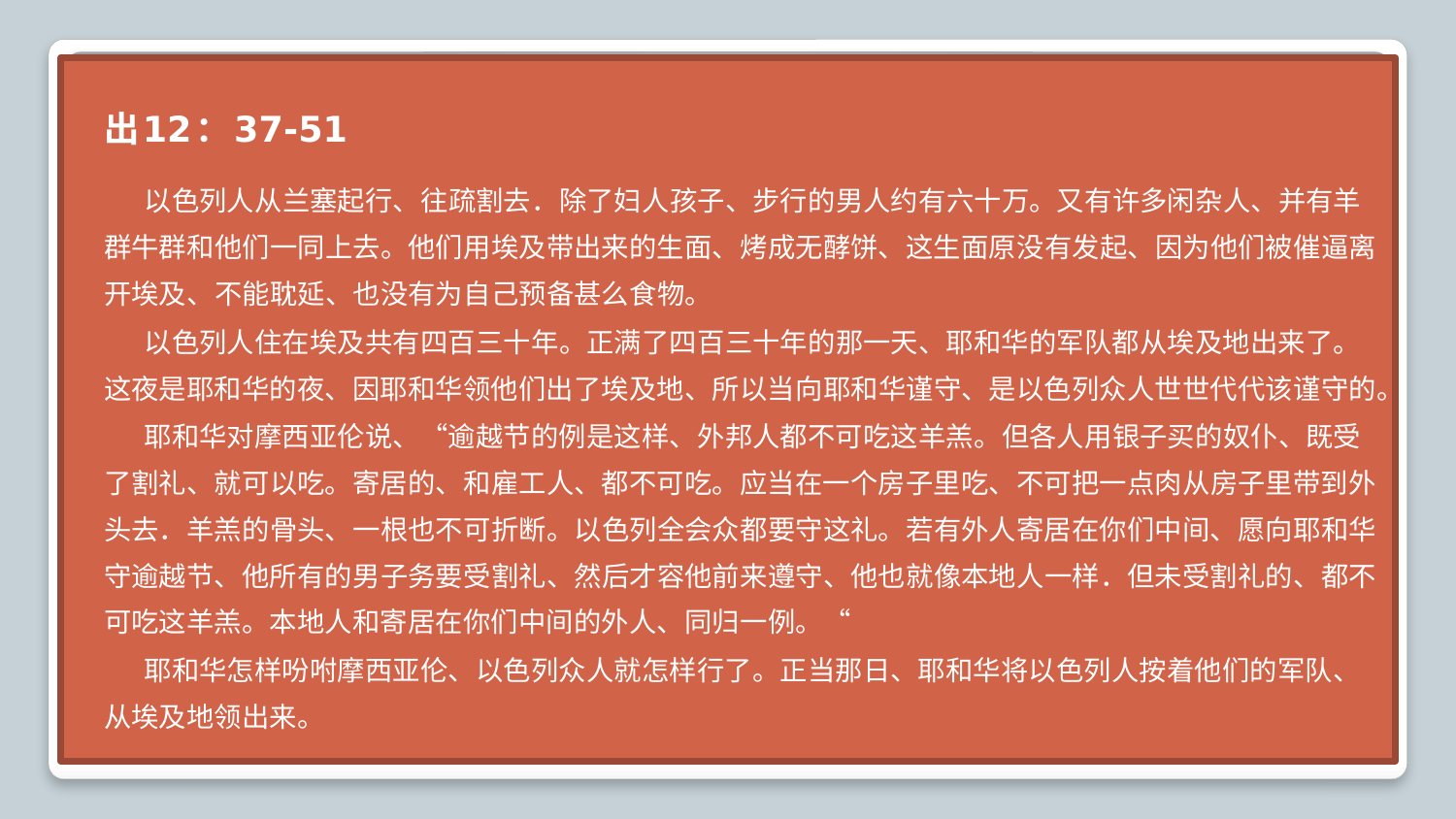

出12：37-51

      以色列人从兰塞起行、往疏割去．除了妇人孩子、步行的男人约有六十万。又有许多闲杂人、并有羊群牛群和他们一同上去。他们用埃及带出来的生面、烤成无酵饼、这生面原没有发起、因为他们被催逼离开埃及、不能耽延、也没有为自己预备甚么食物。
      以色列人住在埃及共有四百三十年。正满了四百三十年的那一天、耶和华的军队都从埃及地出来了。这夜是耶和华的夜、因耶和华领他们出了埃及地、所以当向耶和华谨守、是以色列众人世世代代该谨守的。
      耶和华对摩西亚伦说、“逾越节的例是这样、外邦人都不可吃这羊羔。但各人用银子买的奴仆、既受了割礼、就可以吃。寄居的、和雇工人、都不可吃。应当在一个房子里吃、不可把一点肉从房子里带到外头去．羊羔的骨头、一根也不可折断。以色列全会众都要守这礼。若有外人寄居在你们中间、愿向耶和华守逾越节、他所有的男子务要受割礼、然后才容他前来遵守、他也就像本地人一样．但未受割礼的、都不可吃这羊羔。本地人和寄居在你们中间的外人、同归一例。“
      耶和华怎样吩咐摩西亚伦、以色列众人就怎样行了。正当那日、耶和华将以色列人按着他们的军队、从埃及地领出来。